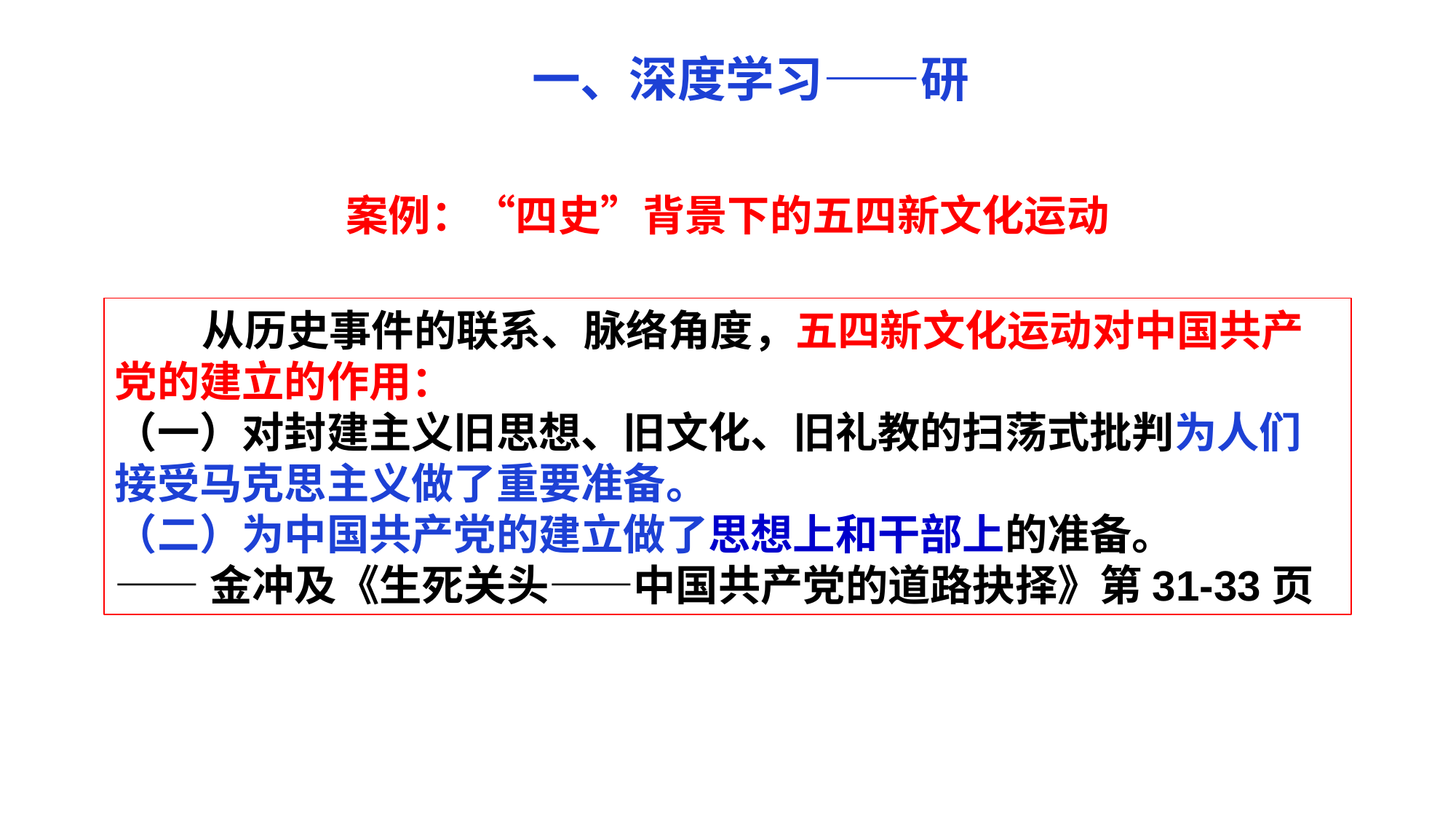

一、深度学习——研
案例：“四史”背景下的五四新文化运动
        从历史事件的联系、脉络角度，五四新文化运动对中国共产党的建立的作用：
（一）对封建主义旧思想、旧文化、旧礼教的扫荡式批判为人们接受马克思主义做了重要准备。（二）为中国共产党的建立做了思想上和干部上的准备。——金冲及《生死关头——中国共产党的道路抉择》第31-33页